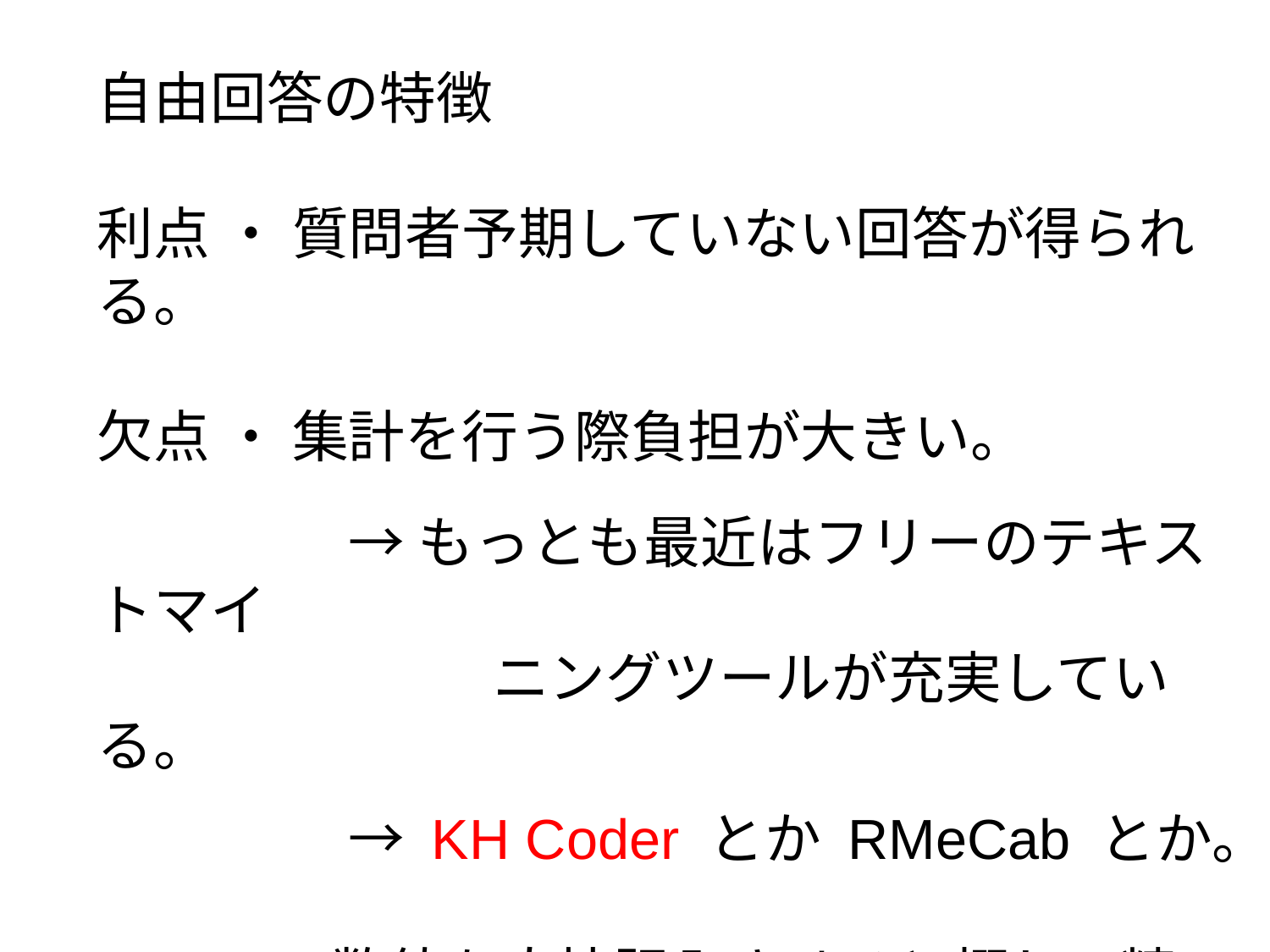

自由回答の特徴

利点 ・ 質問者予期していない回答が得られる。

欠点 ・ 集計を行う際負担が大きい。

　　　　  → もっとも最近はフリーのテキストマイ
　　　　　　　ニングツールが充実している。

　　　　  → KH Coder とか RMeCab とか。

  　　 ・ 数値を直接記入させると概して精度が
　　　　 低い。